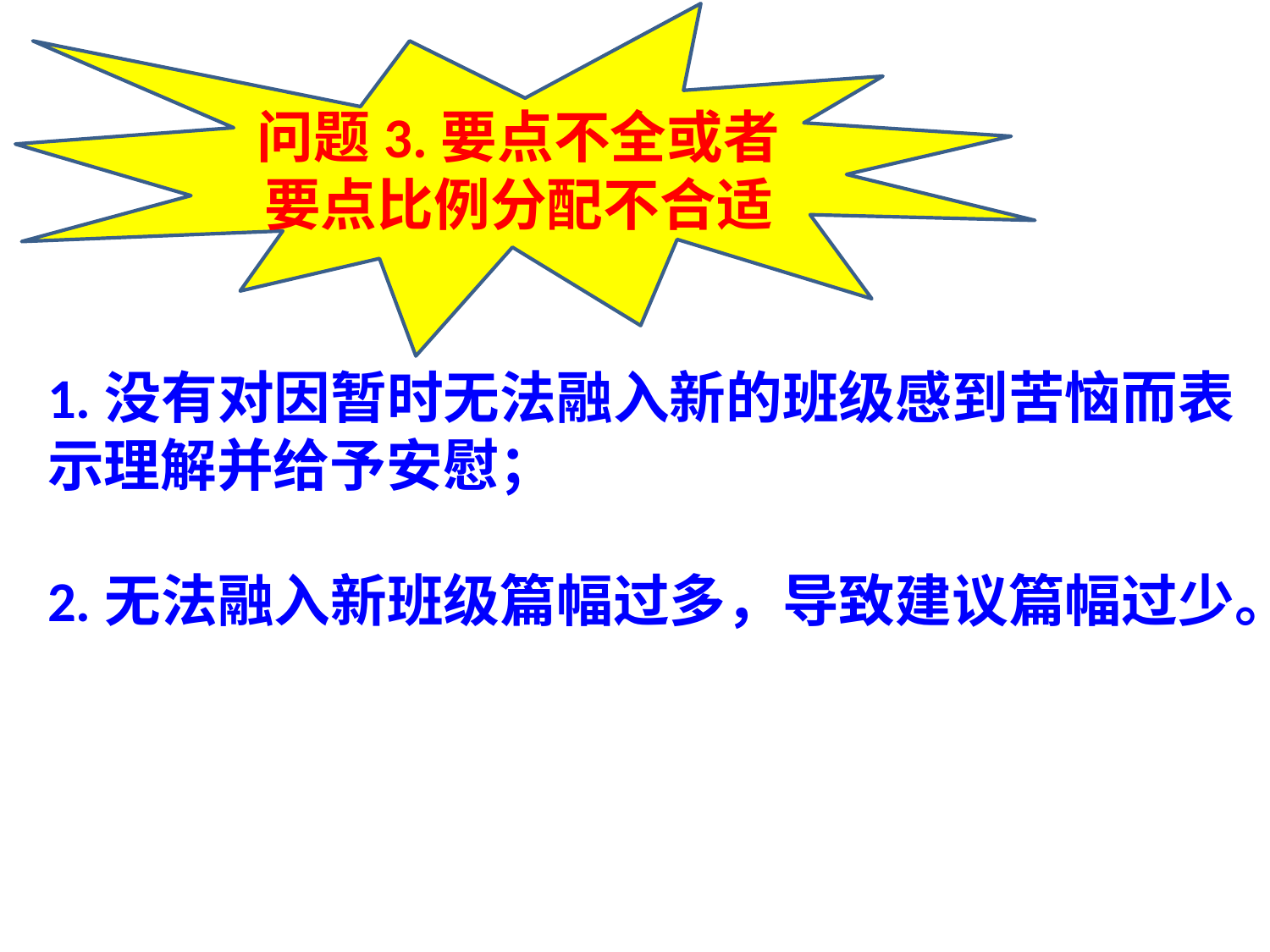

问题3.要点不全或者要点比例分配不合适
1.没有对因暂时无法融入新的班级感到苦恼而表示理解并给予安慰；

2.无法融入新班级篇幅过多，导致建议篇幅过少。